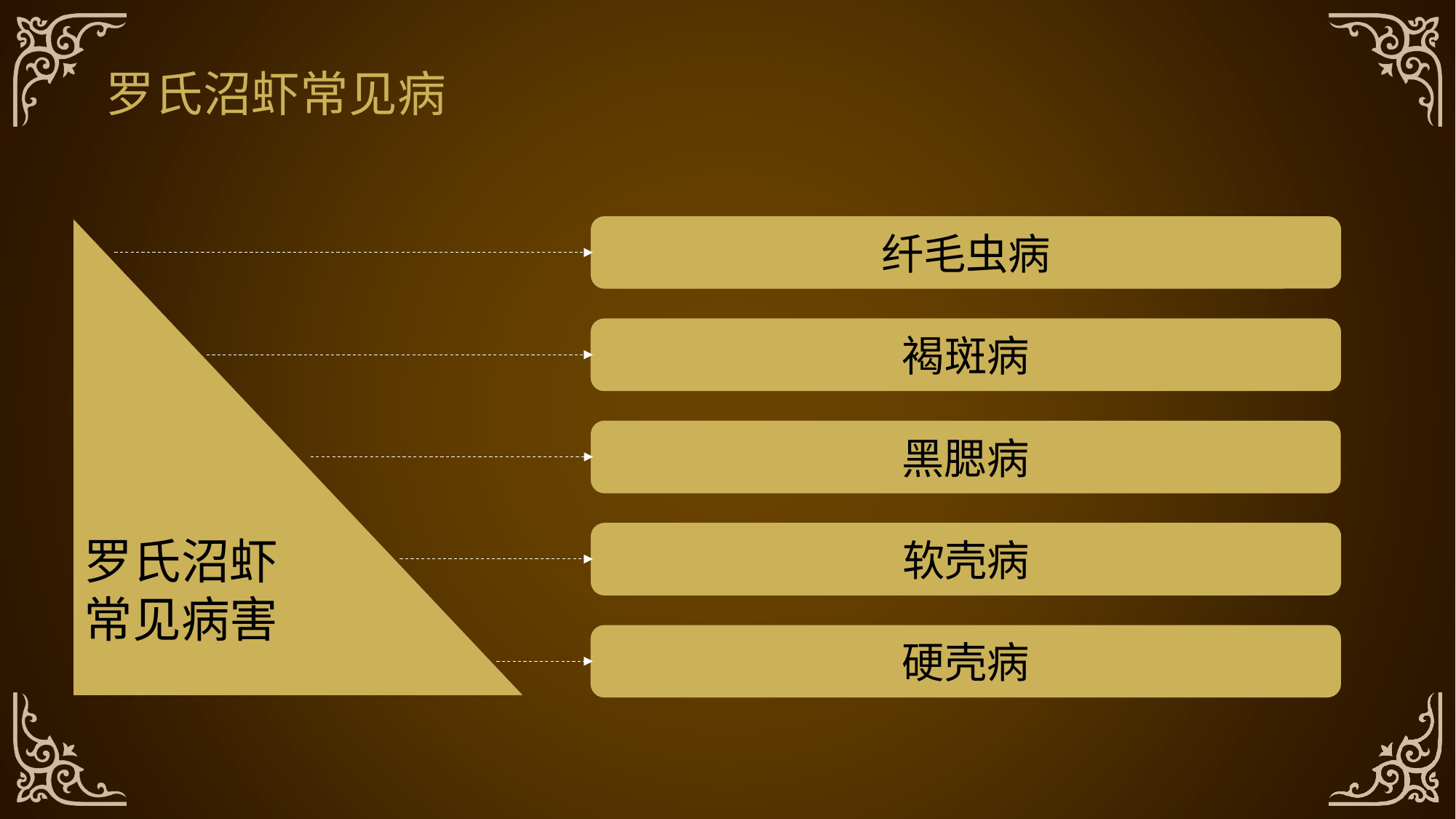

罗氏沼虾常见病
纤毛虫病

褐斑病
黑腮病
罗氏沼虾
常见病害
软壳病
硬壳病